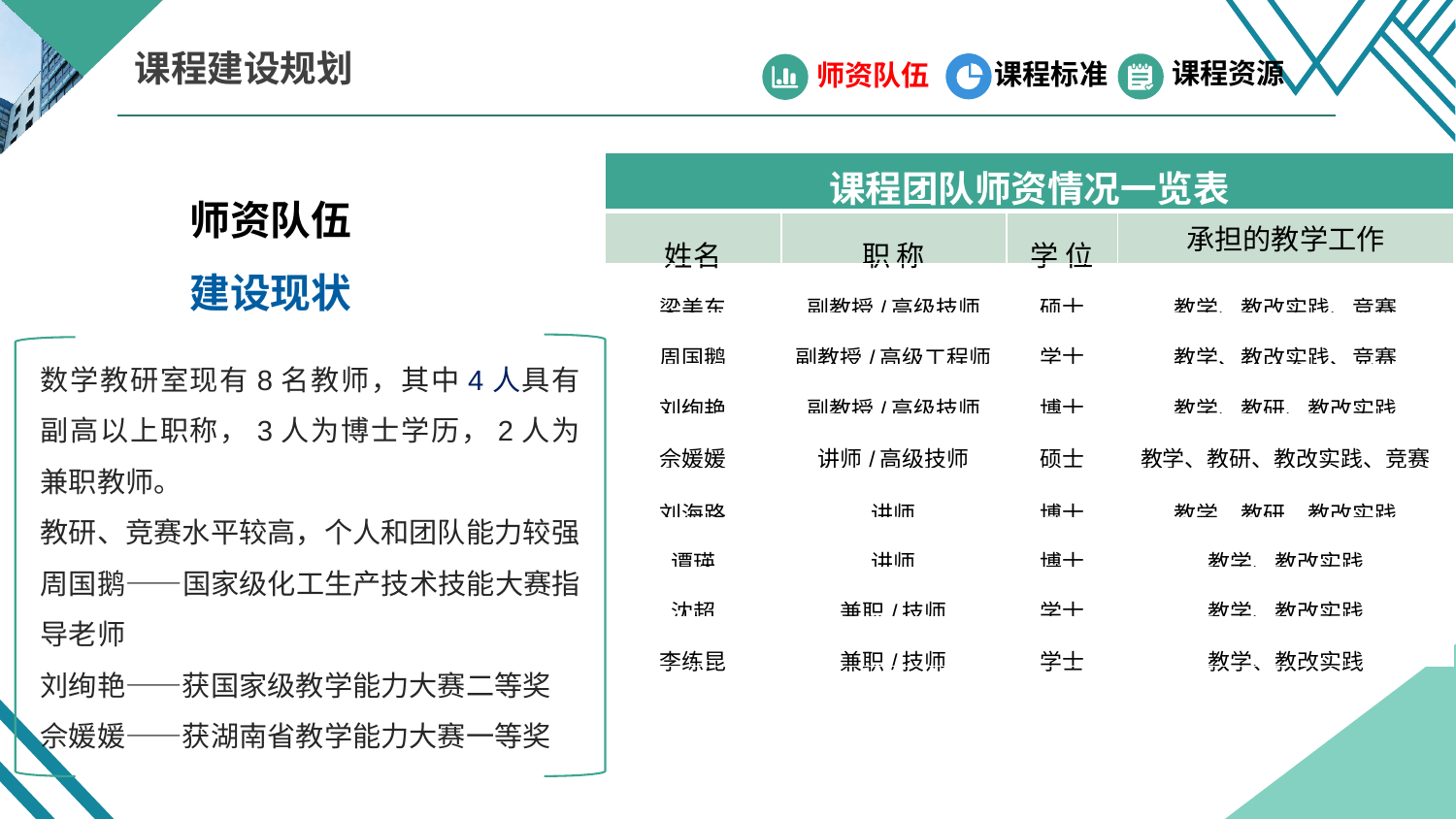

课程建设规划
课程资源
课程标准
师资队伍

| 课程团队师资情况一览表 |  |  |  |
| --- | --- | --- | --- |
| 姓名 | 职 称 | 学 位 | 承担的教学工作 |
| 梁美东 | 副教授/高级技师 | 硕士 | 教学、教改实践、竞赛 |
| 周国鹅 | 副教授/高级工程师 | 学士 | 教学、教改实践、竞赛 |
| 刘绚艳 | 副教授/高级技师 | 博士 | 教学、教研、教改实践 |
| 佘媛媛 | 讲师/高级技师 | 硕士 | 教学、教研、教改实践、竞赛 |
| 刘海路 | 讲师 | 博士 | 教学、教研、教改实践 |
| 谭瑛 | 讲师 | 博士 | 教学、教改实践 |
| 沈超 | 兼职/技师 | 学士 | 教学、教改实践 |
| 李练昆 | 兼职/技师 | 学士 | 教学、教改实践 |
师资队伍
建设现状

数学教研室现有8名教师，其中4人具有副高以上职称，3人为博士学历，2人为兼职教师。
教研、竞赛水平较高，个人和团队能力较强
周国鹅——国家级化工生产技术技能大赛指导老师
刘绚艳——获国家级教学能力大赛二等奖
佘媛媛——获湖南省教学能力大赛一等奖